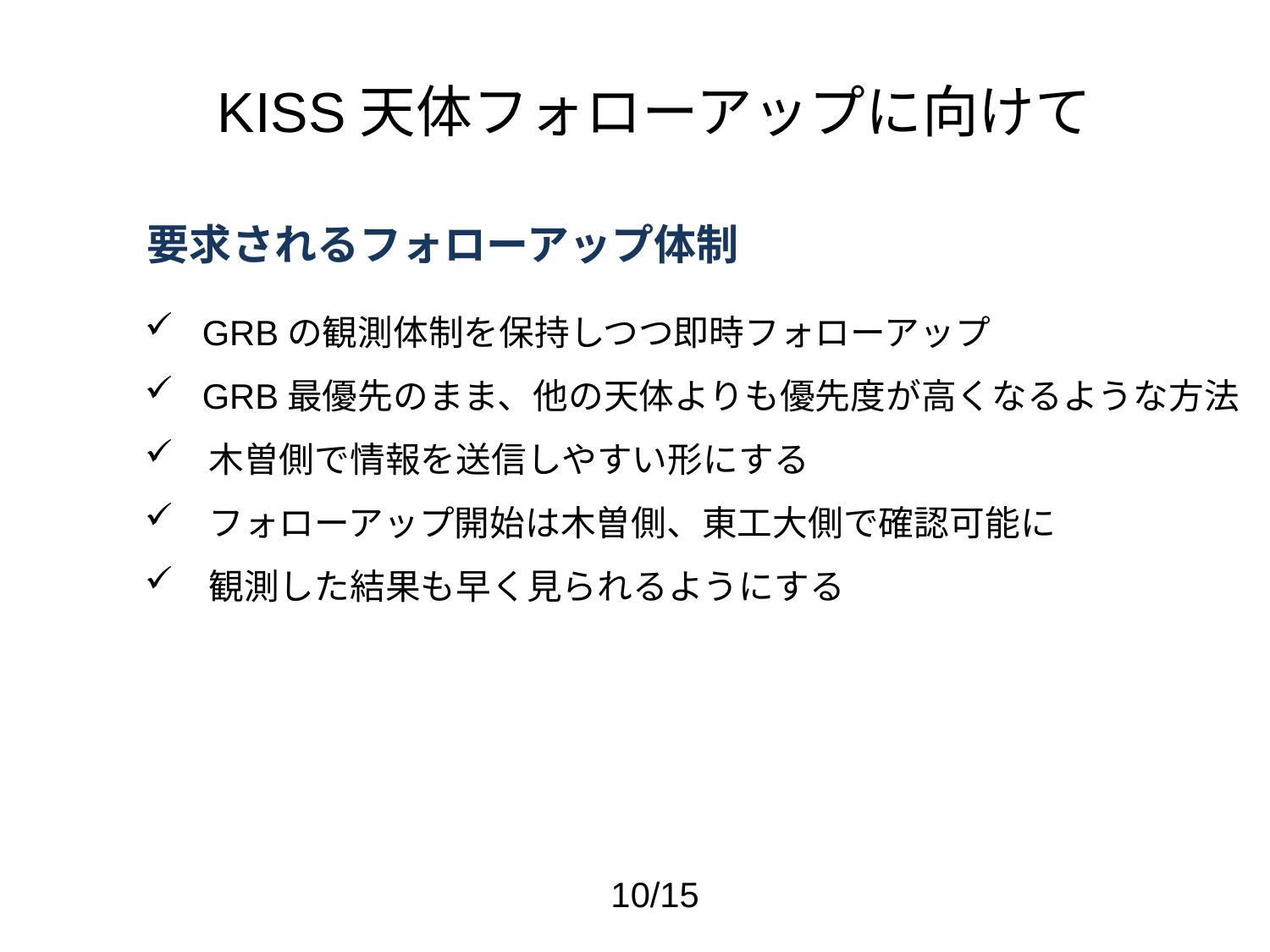

# KISS天体フォローアップに向けて
要求されるフォローアップ体制
 GRBの観測体制を保持しつつ即時フォローアップ
 GRB最優先のまま、他の天体よりも優先度が高くなるような方法
 木曽側で情報を送信しやすい形にする
 フォローアップ開始は木曽側、東工大側で確認可能に
 観測した結果も早く見られるようにする
10/15